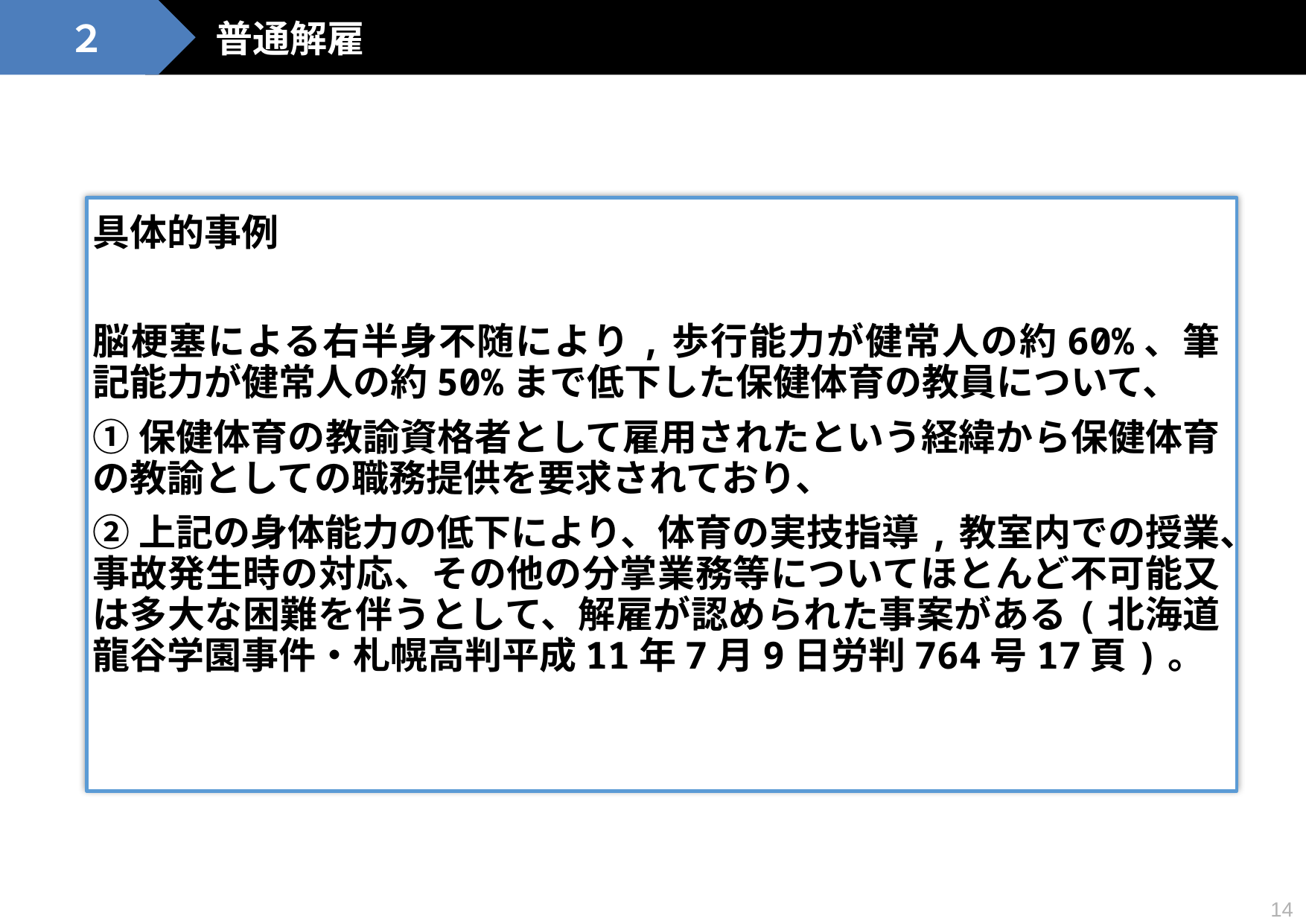

普通解雇
２

具体的事例

脳梗塞による右半身不随により,歩行能力が健常人の約60%、筆記能力が健常人の約50%まで低下した保健体育の教員について、
①保健体育の教諭資格者として雇用されたという経緯から保健体育の教諭としての職務提供を要求されており、
②上記の身体能力の低下により、体育の実技指導,教室内での授業、事故発生時の対応、その他の分掌業務等についてほとんど不可能又は多大な困難を伴うとして、解雇が認められた事案がある(北海道龍谷学園事件・札幌高判平成11年7月9日労判764号17頁)。

14